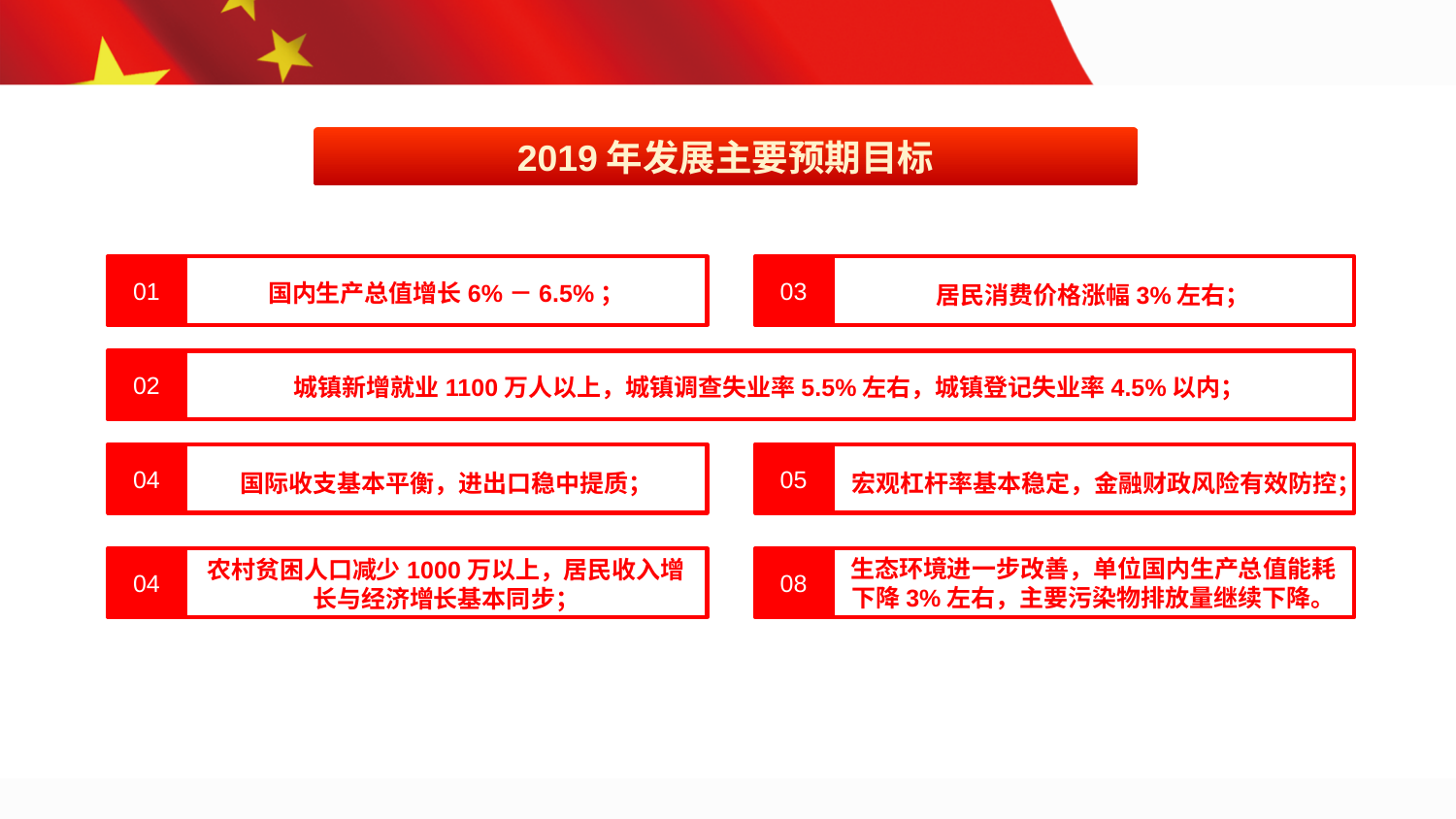

2019年发展主要预期目标
01

国内生产总值增长6%－6.5%；
03

居民消费价格涨幅3%左右；
02

城镇新增就业1100万人以上，城镇调查失业率5.5%左右，城镇登记失业率4.5%以内；
04

国际收支基本平衡，进出口稳中提质；
05

宏观杠杆率基本稳定，金融财政风险有效防控；
生态环境进一步改善，单位国内生产总值能耗下降3%左右，主要污染物排放量继续下降。
08

农村贫困人口减少1000万以上，居民收入增长与经济增长基本同步；
04